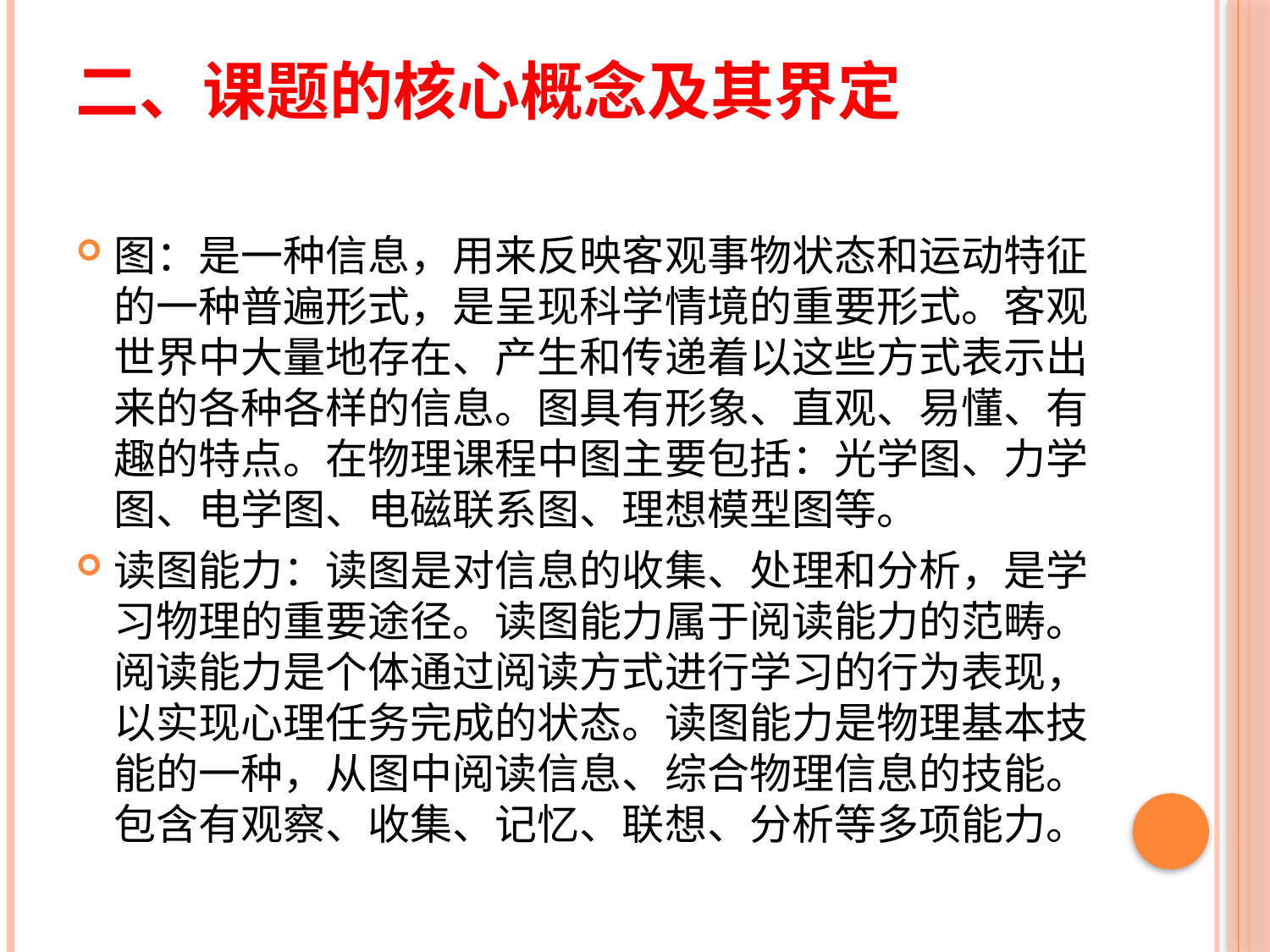

# 二、课题的核心概念及其界定
图：是一种信息，用来反映客观事物状态和运动特征的一种普遍形式，是呈现科学情境的重要形式。客观世界中大量地存在、产生和传递着以这些方式表示出来的各种各样的信息。图具有形象、直观、易懂、有趣的特点。在物理课程中图主要包括：光学图、力学图、电学图、电磁联系图、理想模型图等。
读图能力：读图是对信息的收集、处理和分析，是学习物理的重要途径。读图能力属于阅读能力的范畴。阅读能力是个体通过阅读方式进行学习的行为表现，以实现心理任务完成的状态。读图能力是物理基本技能的一种，从图中阅读信息、综合物理信息的技能。包含有观察、收集、记忆、联想、分析等多项能力。